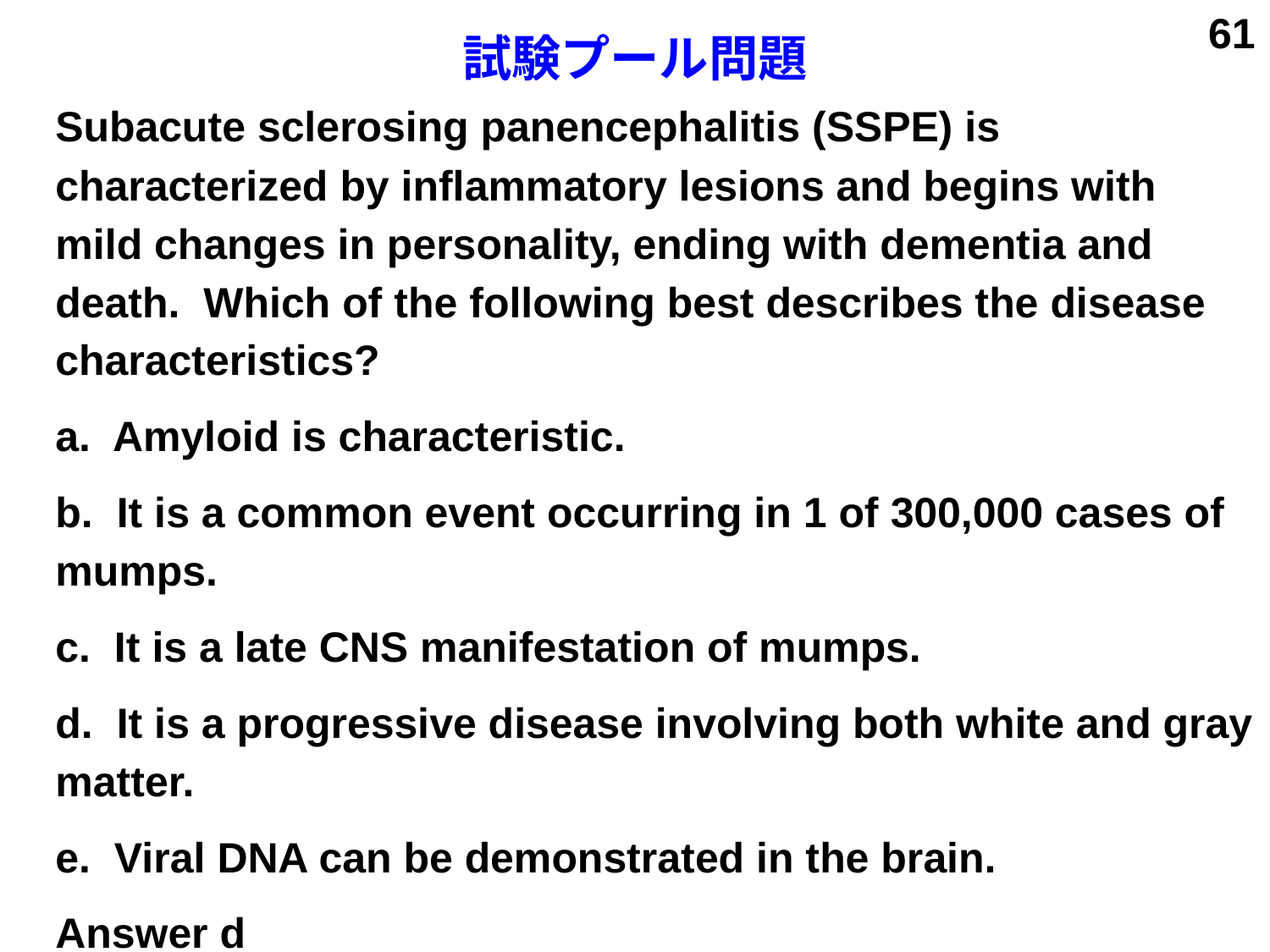

# 試験プール問題
61
Subacute sclerosing panencephalitis (SSPE) is characterized by inflammatory lesions and begins with mild changes in personality, ending with dementia and death.  Which of the following best describes the disease characteristics?
a.  Amyloid is characteristic.
b.  It is a common event occurring in 1 of 300,000 cases of mumps.
c.  It is a late CNS manifestation of mumps.
d.  It is a progressive disease involving both white and gray matter.
e.  Viral DNA can be demonstrated in the brain.
Answer d